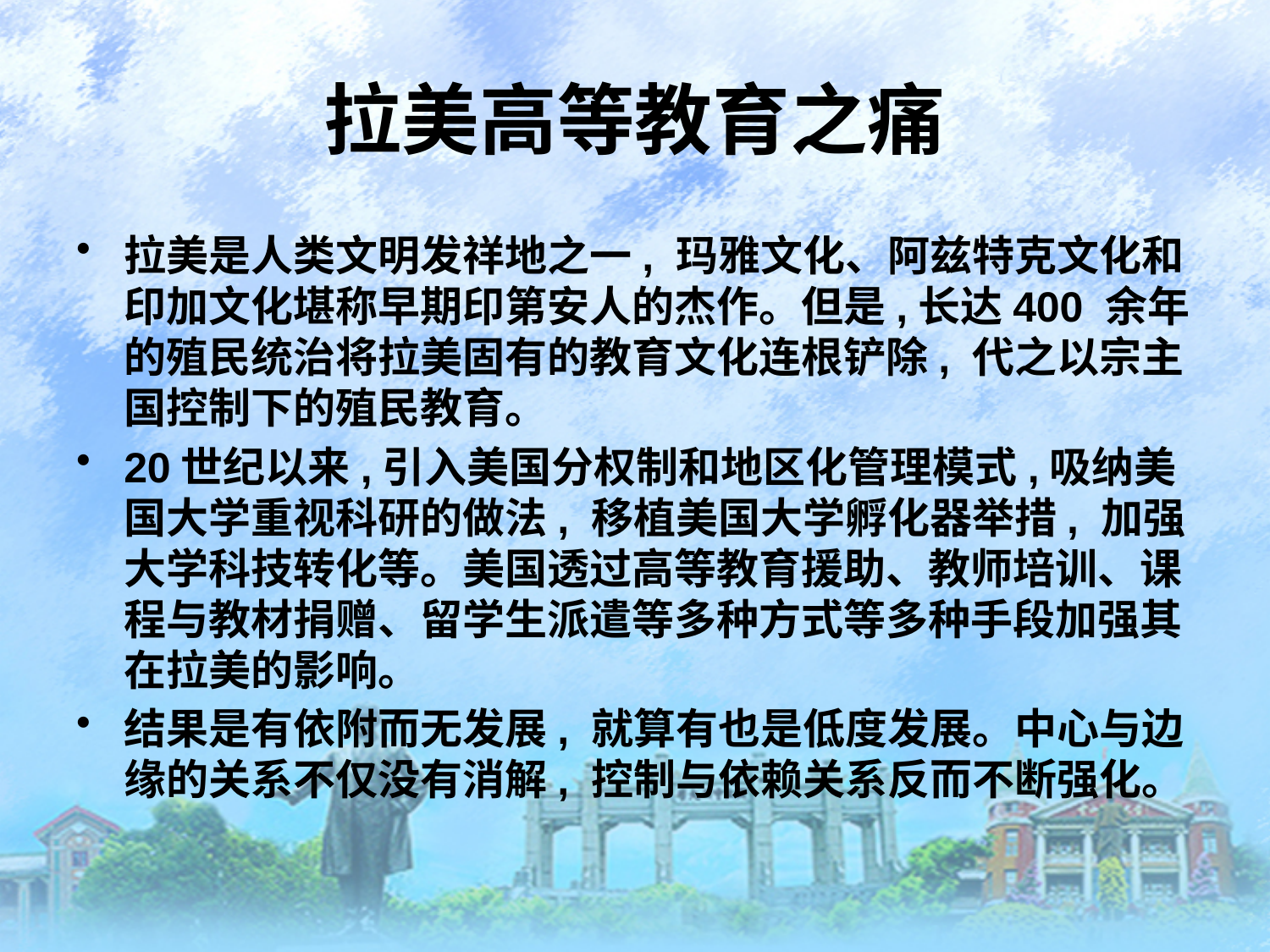

# 拉美高等教育之痛
拉美是人类文明发祥地之一, 玛雅文化、阿兹特克文化和印加文化堪称早期印第安人的杰作。但是,长达400 余年的殖民统治将拉美固有的教育文化连根铲除, 代之以宗主国控制下的殖民教育。
20世纪以来,引入美国分权制和地区化管理模式,吸纳美国大学重视科研的做法, 移植美国大学孵化器举措, 加强大学科技转化等。美国透过高等教育援助、教师培训、课程与教材捐赠、留学生派遣等多种方式等多种手段加强其在拉美的影响。
结果是有依附而无发展, 就算有也是低度发展。中心与边缘的关系不仅没有消解, 控制与依赖关系反而不断强化。